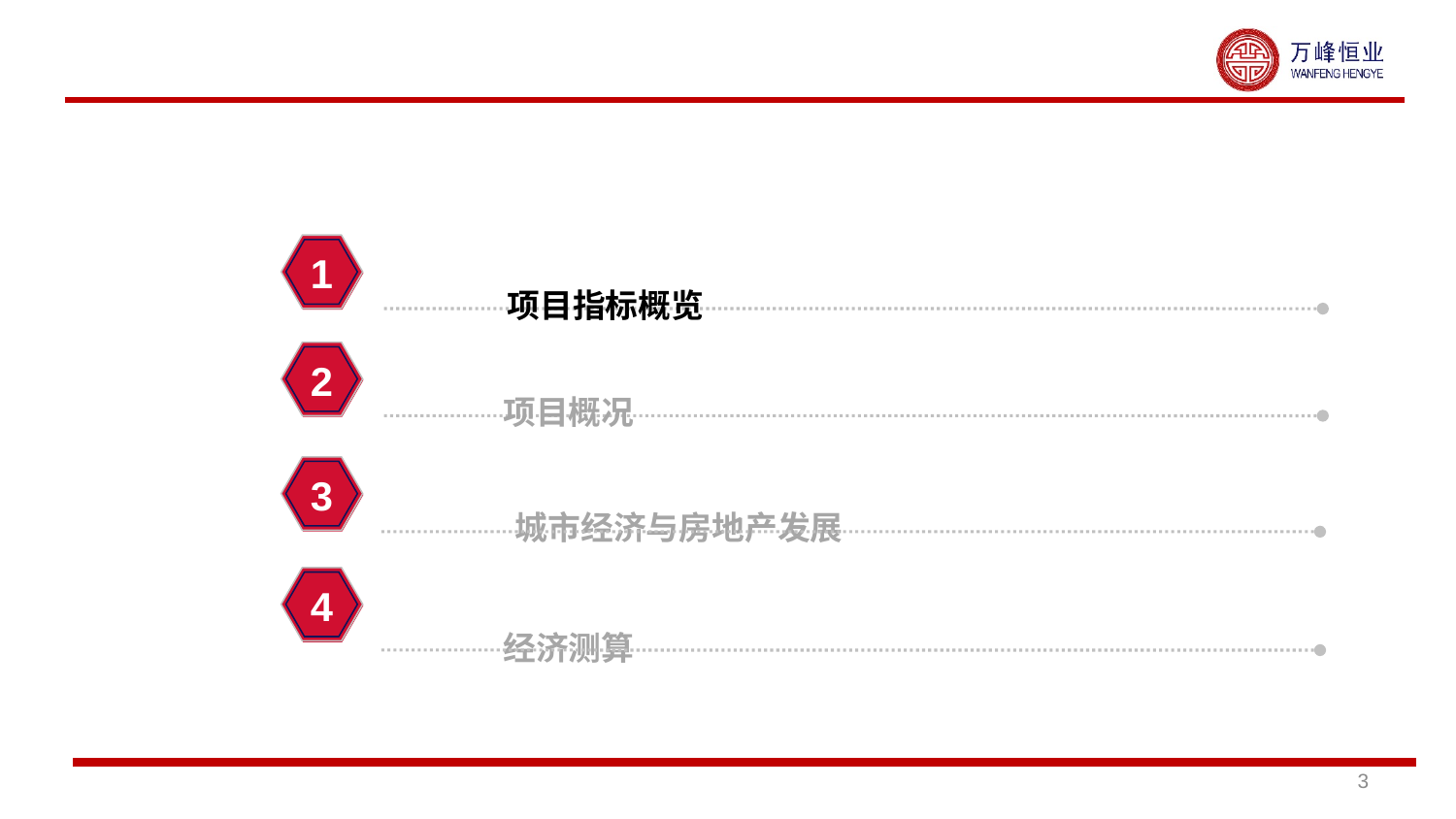

项目指标概览
1

项目概况
2

城市经济与房地产发展
3

4
经济测算